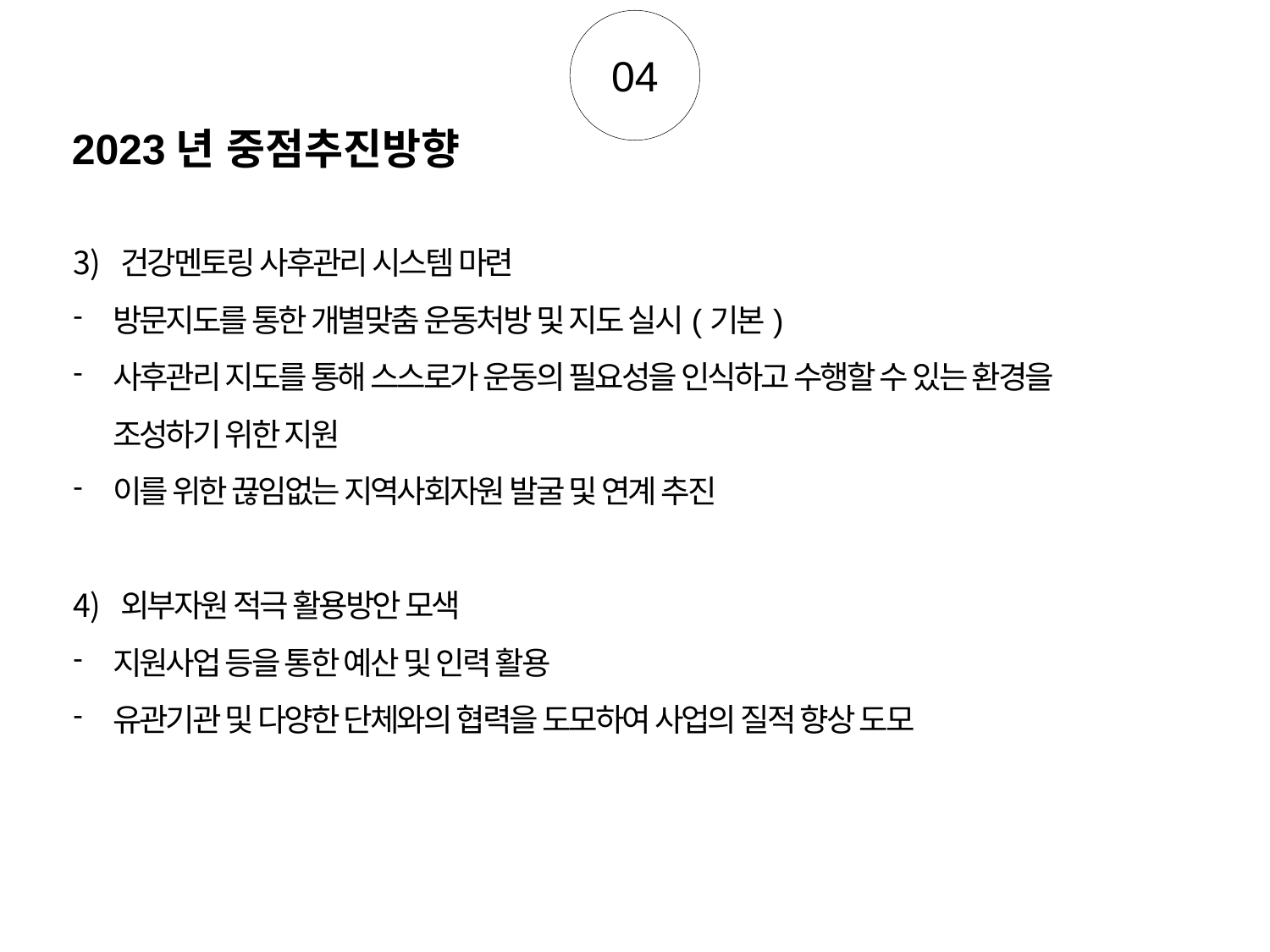

04
2023년 중점추진방향
건강멘토링 사후관리 시스템 마련
방문지도를 통한 개별맞춤 운동처방 및 지도 실시(기본)
사후관리 지도를 통해 스스로가 운동의 필요성을 인식하고 수행할 수 있는 환경을 조성하기 위한 지원
이를 위한 끊임없는 지역사회자원 발굴 및 연계 추진

외부자원 적극 활용방안 모색
지원사업 등을 통한 예산 및 인력 활용
유관기관 및 다양한 단체와의 협력을 도모하여 사업의 질적 향상 도모